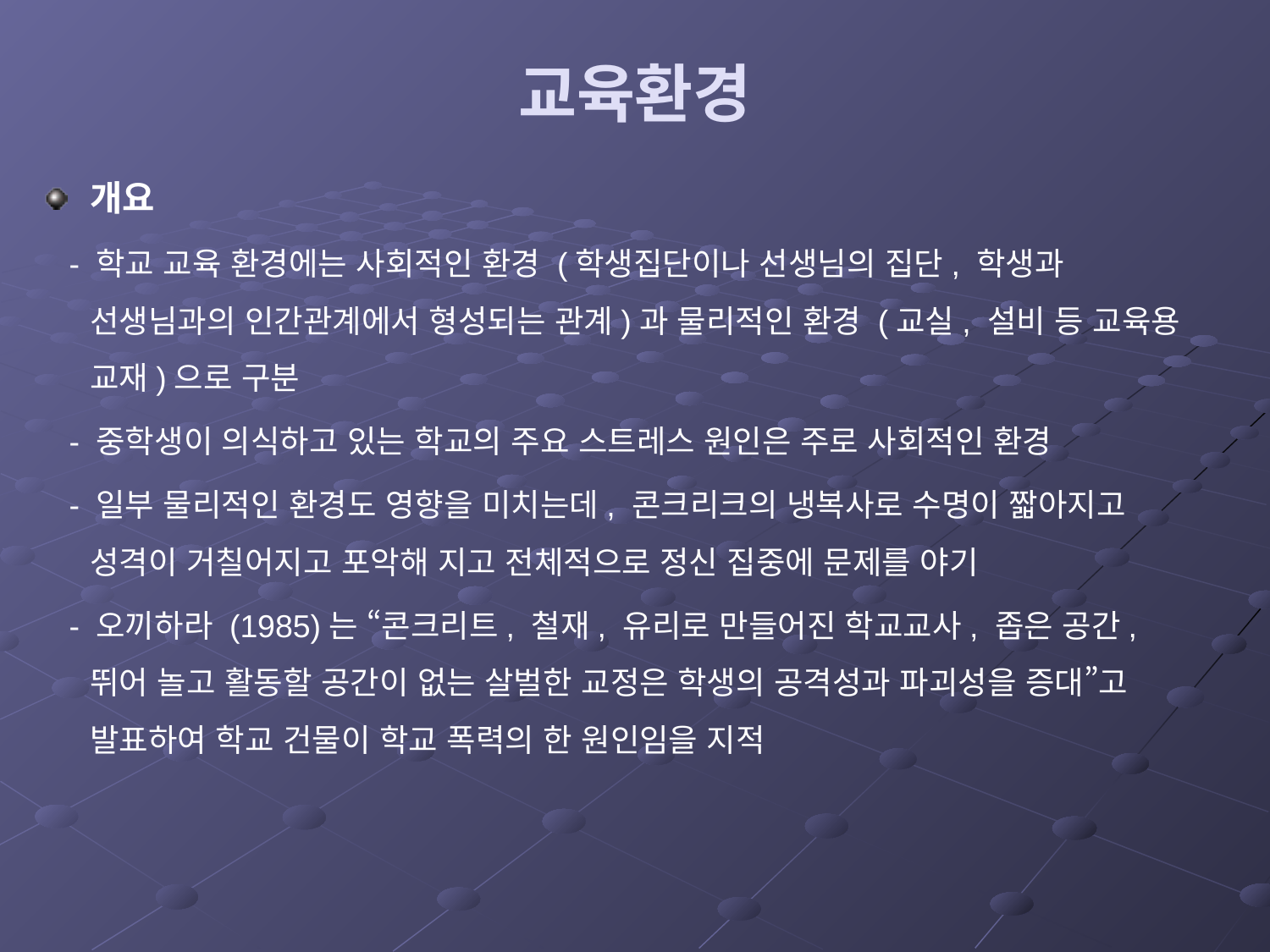

# 교육환경
개요
   - 학교 교육 환경에는 사회적인 환경 (학생집단이나 선생님의 집단, 학생과 선생님과의 인간관계에서 형성되는 관계)과 물리적인 환경 (교실, 설비 등 교육용 교재)으로 구분
   - 중학생이 의식하고 있는 학교의 주요 스트레스 원인은 주로 사회적인 환경
   - 일부 물리적인 환경도 영향을 미치는데, 콘크리크의 냉복사로 수명이 짧아지고 성격이 거칠어지고 포악해 지고 전체적으로 정신 집중에 문제를 야기
   - 오끼하라 (1985)는 “콘크리트, 철재, 유리로 만들어진 학교교사, 좁은 공간, 뛰어 놀고 활동할 공간이 없는 살벌한 교정은 학생의 공격성과 파괴성을 증대”고 발표하여 학교 건물이 학교 폭력의 한 원인임을 지적